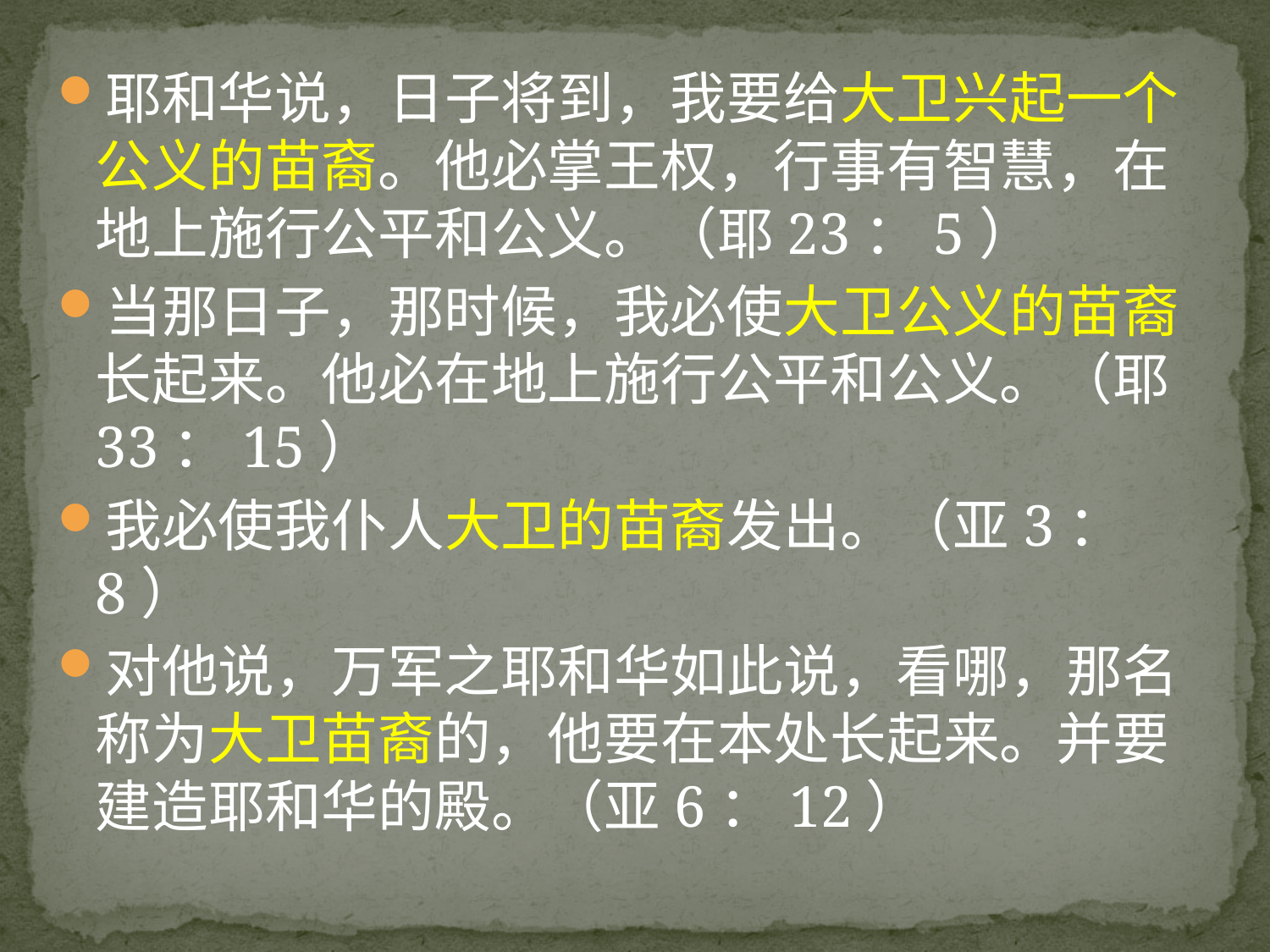

#
耶和华说，日子将到，我要给大卫兴起一个公义的苗裔。他必掌王权，行事有智慧，在地上施行公平和公义。（耶23：5）
当那日子，那时候，我必使大卫公义的苗裔长起来。他必在地上施行公平和公义。（耶33：15）
我必使我仆人大卫的苗裔发出。（亚3：8）
对他说，万军之耶和华如此说，看哪，那名称为大卫苗裔的，他要在本处长起来。并要建造耶和华的殿。（亚6：12）